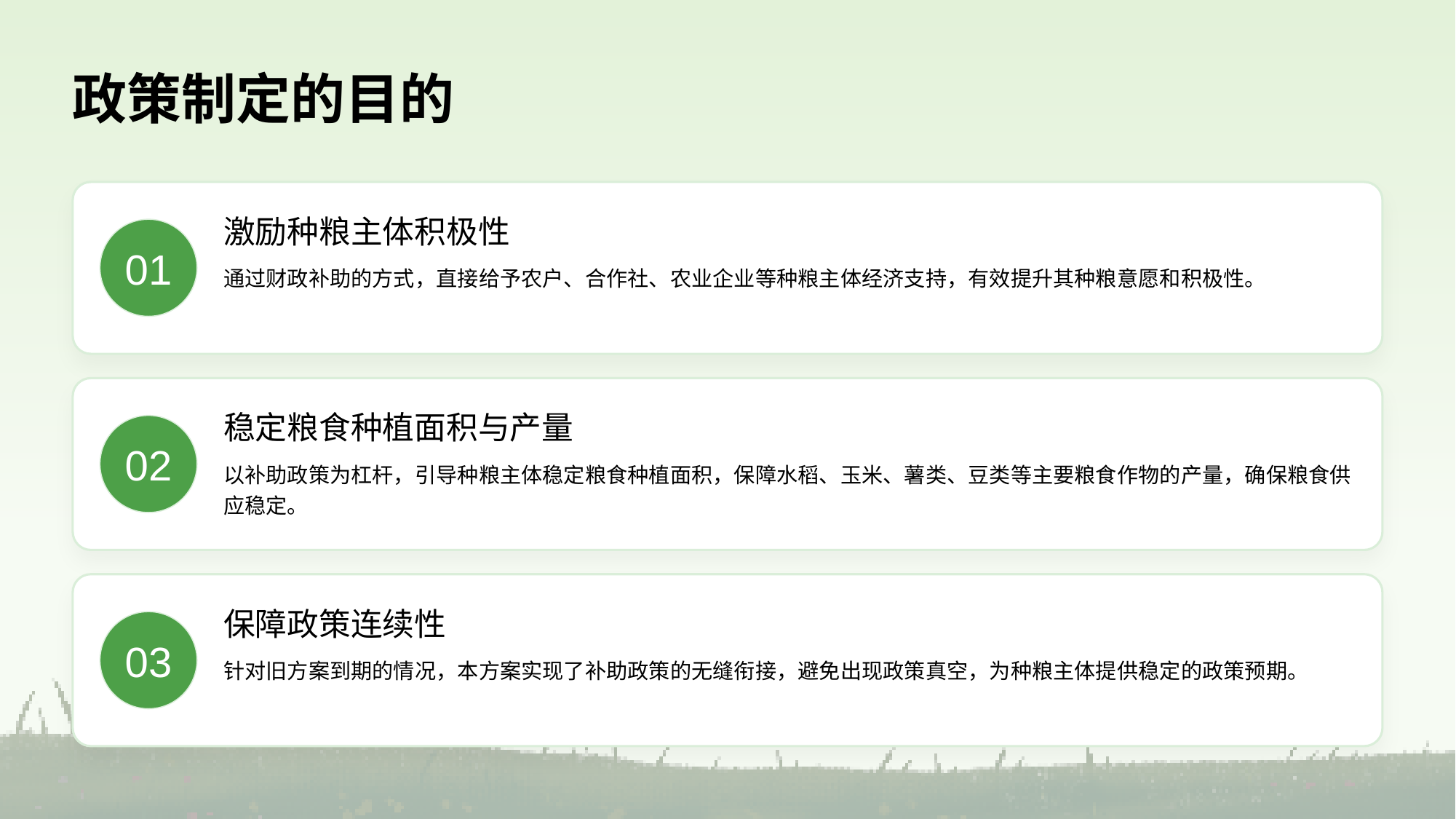

政策制定的目的

激励种粮主体积极性

01
通过财政补助的方式，直接给予农户、合作社、农业企业等种粮主体经济支持，有效提升其种粮意愿和积极性。

稳定粮食种植面积与产量

02
以补助政策为杠杆，引导种粮主体稳定粮食种植面积，保障水稻、玉米、薯类、豆类等主要粮食作物的产量，确保粮食供应稳定。

保障政策连续性

03
针对旧方案到期的情况，本方案实现了补助政策的无缝衔接，避免出现政策真空，为种粮主体提供稳定的政策预期。